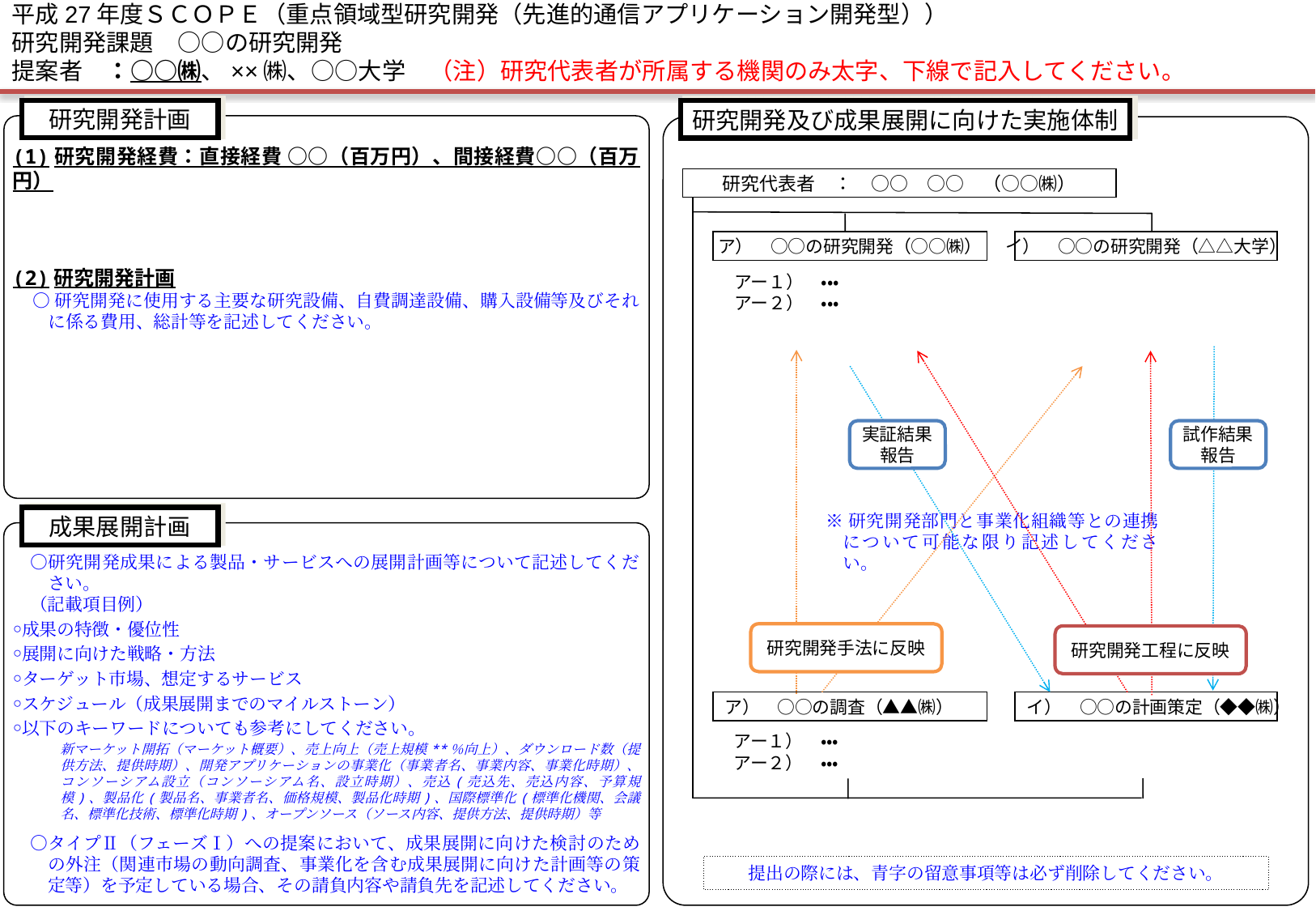

平成27年度ＳＣＯＰＥ（重点領域型研究開発（先進的通信アプリケーション開発型））
研究開発課題　○○の研究開発
提案者　：○○㈱、××㈱、○○大学　（注）研究代表者が所属する機関のみ太字、下線で記入してください。
研究開発計画
研究開発及び成果展開に向けた実施体制

(1)研究開発経費：直接経費 ○○（百万円）、間接経費○○（百万円）

(2)研究開発計画
○研究開発に使用する主要な研究設備、自費調達設備、購入設備等及びそれに係る費用、総計等を記述してください。

研究代表者　：　○○　○○　（○○㈱）

ア）　○○の研究開発（○○㈱）
イ）　○○の研究開発（△△大学）
アー１）　・・・
アー２）　・・・
実証結果
報告
試作結果
報告
※研究開発部門と事業化組織等との連携について可能な限り記述してください。
成果展開計画

　○研究開発成果による製品・サービスへの展開計画等について記述してください。
　（記載項目例）
￮成果の特徴・優位性
￮展開に向けた戦略・方法
￮ターゲット市場、想定するサービス
￮スケジュール（成果展開までのマイルストーン）
￮以下のキーワードについても参考にしてください。
新マーケット開拓（マーケット概要）、売上向上（売上規模**％向上）、ダウンロード数（提供方法、提供時期）、開発アプリケーションの事業化（事業者名、事業内容、事業化時期）、コンソーシアム設立（コンソーシアム名、設立時期）、売込(売込先、売込内容、予算規模)、製品化(製品名、事業者名、価格規模、製品化時期)、国際標準化(標準化機関、会議名、標準化技術、標準化時期)、オープンソース（ソース内容、提供方法、提供時期）等
　○タイプⅡ（フェーズⅠ）への提案において、成果展開に向けた検討のための外注（関連市場の動向調査、事業化を含む成果展開に向けた計画等の策定等）を予定している場合、その請負内容や請負先を記述してください。

研究開発手法に反映
研究開発工程に反映
ア）　○○の調査（▲▲㈱）
イ）　○○の計画策定（◆◆㈱）
アー１）　・・・
アー２）　・・・

提出の際には、青字の留意事項等は必ず削除してください。